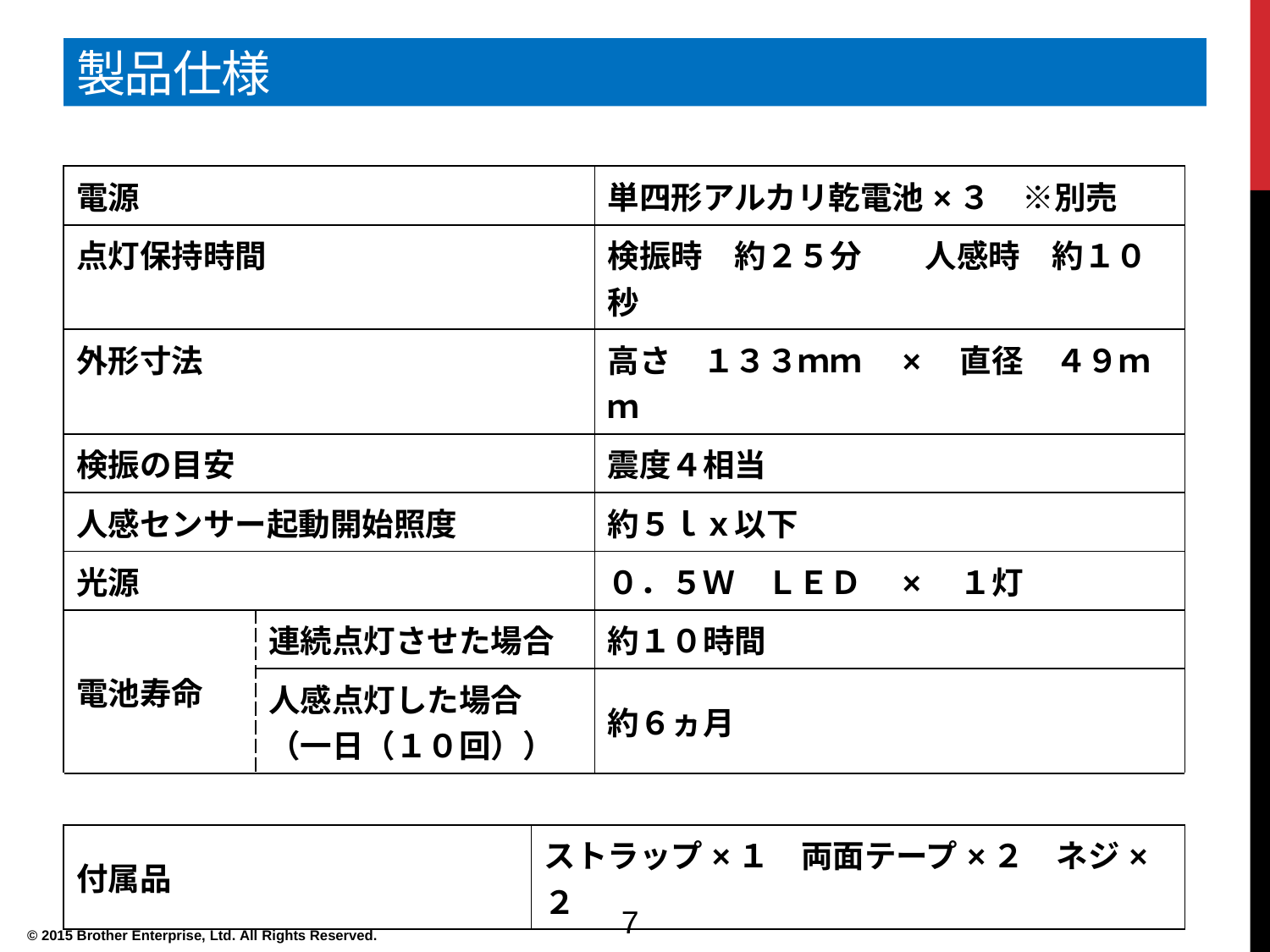

# 製品仕様
| 電源 |  |  | 単四形アルカリ乾電池×３　※別売 |
| --- | --- | --- | --- |
| 点灯保持時間 |  |  | 検振時　約２５分　　人感時　約１０秒 |
| 外形寸法 |  |  | 高さ　１３３ｍｍ　×　直径　４９ｍｍ |
| 検振の目安 |  |  | 震度４相当 |
| 人感センサー起動開始照度 |  |  | 約５ｌｘ以下 |
| 光源 |  |  | ０．５Ｗ　ＬＥＤ　×　１灯 |
| 電池寿命 | 連続点灯させた場合 |  | 約１０時間 |
|  | 人感点灯した場合 （一日（１０回）） |  | 約６ヵ月 |
|  |  |  |  |
| 付属品 |  | ストラップ×１　両面テープ×２　ネジ×２ |  |
7